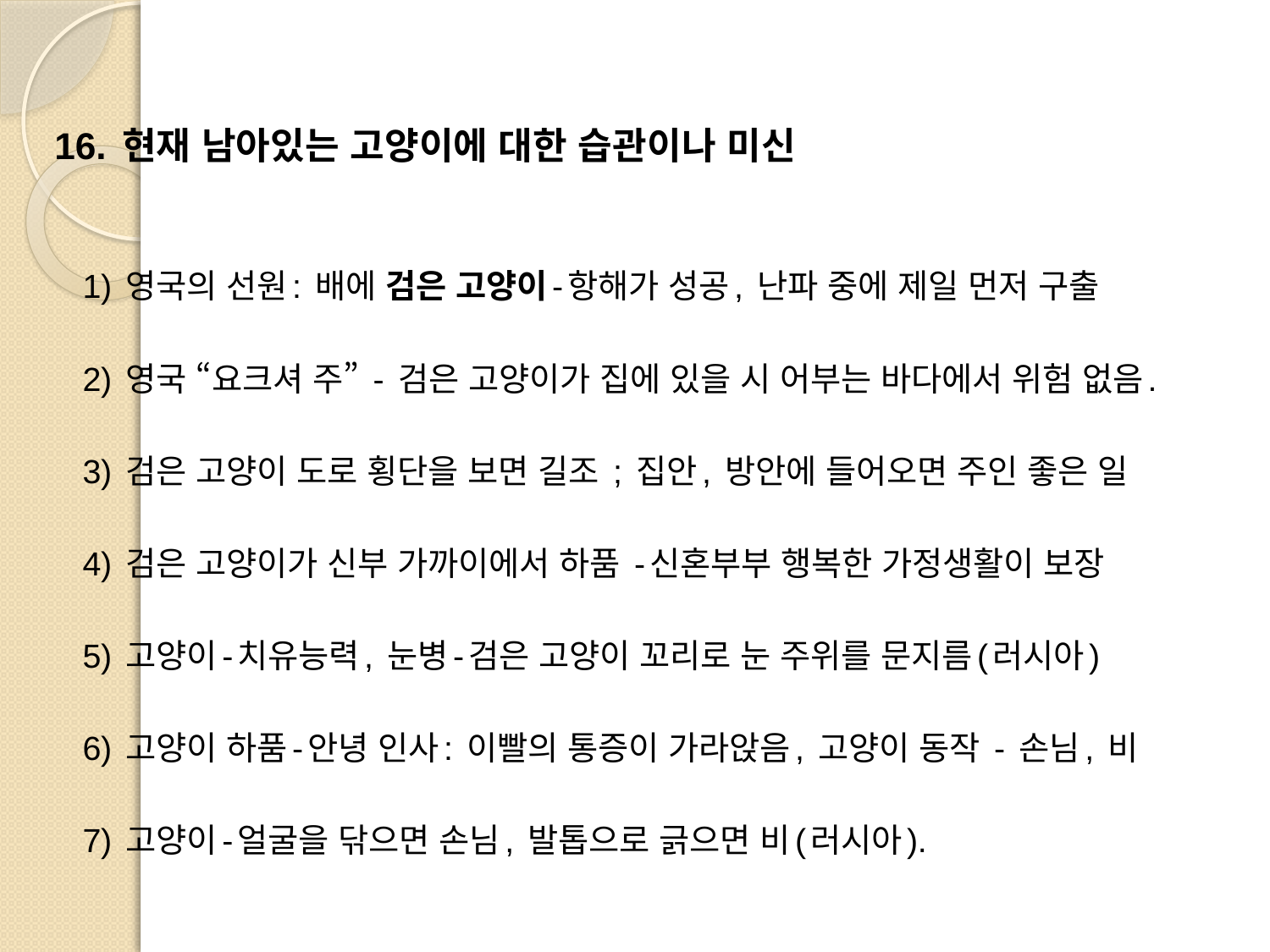

16. 현재 남아있는 고양이에 대한 습관이나 미신

   1) 영국의 선원: 배에 검은 고양이-항해가 성공, 난파 중에 제일 먼저 구출

   2) 영국 “요크셔 주” - 검은 고양이가 집에 있을 시 어부는 바다에서 위험 없음.

   3) 검은 고양이 도로 횡단을 보면 길조 ; 집안, 방안에 들어오면 주인 좋은 일

   4) 검은 고양이가 신부 가까이에서 하품 -신혼부부 행복한 가정생활이 보장

   5) 고양이-치유능력, 눈병-검은 고양이 꼬리로 눈 주위를 문지름(러시아)

   6) 고양이 하품-안녕 인사: 이빨의 통증이 가라앉음, 고양이 동작 - 손님, 비

   7) 고양이-얼굴을 닦으면 손님, 발톱으로 긁으면 비(러시아).